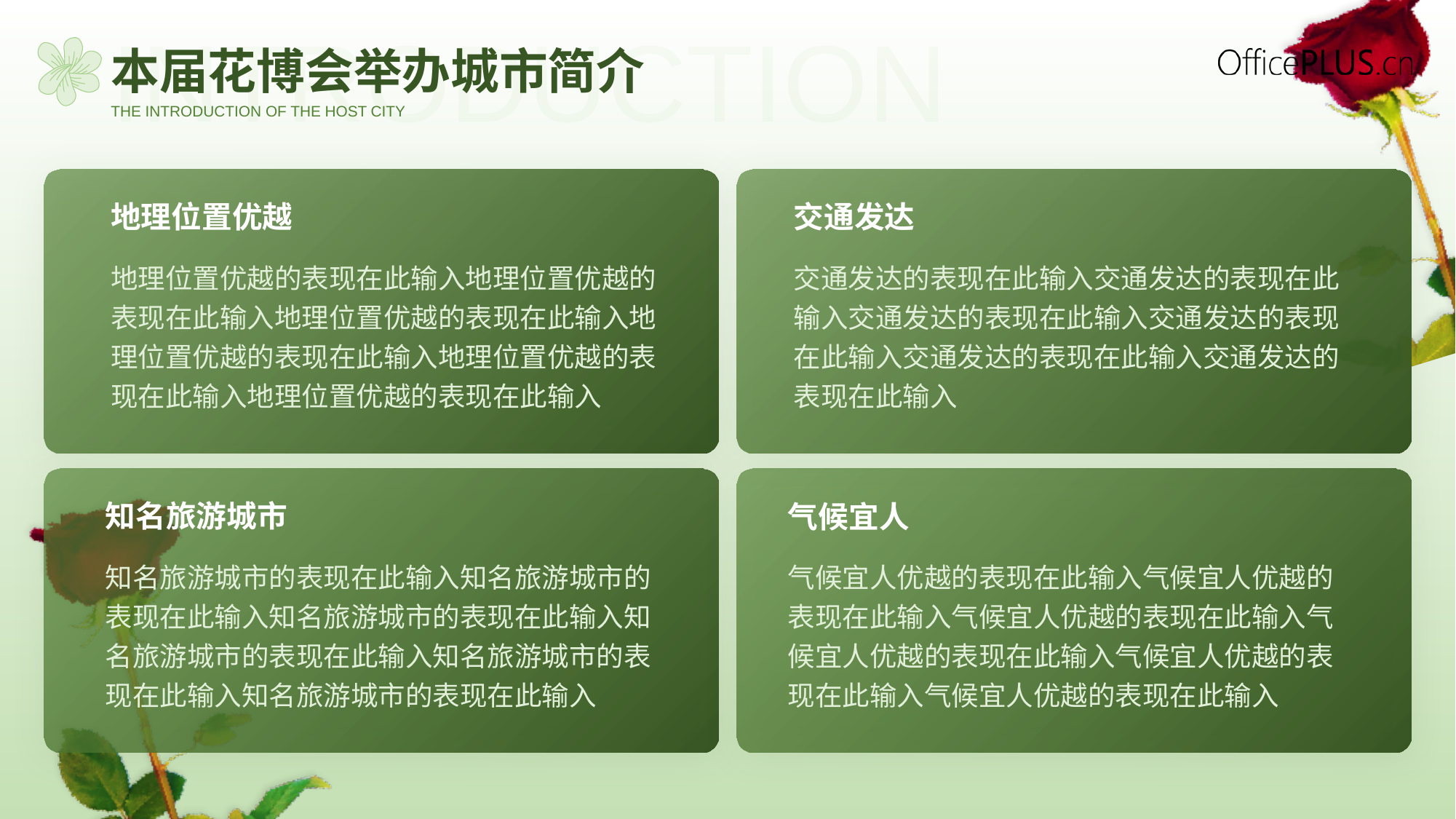

INTRODUCTION
# 本届花博会举办城市简介
THE INTRODUCTION OF THE HOST CITY

地理位置优越
交通发达
地理位置优越的表现在此输入地理位置优越的表现在此输入地理位置优越的表现在此输入地理位置优越的表现在此输入地理位置优越的表现在此输入地理位置优越的表现在此输入

交通发达的表现在此输入交通发达的表现在此输入交通发达的表现在此输入交通发达的表现在此输入交通发达的表现在此输入交通发达的表现在此输入

知名旅游城市
气候宜人
知名旅游城市的表现在此输入知名旅游城市的表现在此输入知名旅游城市的表现在此输入知名旅游城市的表现在此输入知名旅游城市的表现在此输入知名旅游城市的表现在此输入

气候宜人优越的表现在此输入气候宜人优越的表现在此输入气候宜人优越的表现在此输入气候宜人优越的表现在此输入气候宜人优越的表现在此输入气候宜人优越的表现在此输入